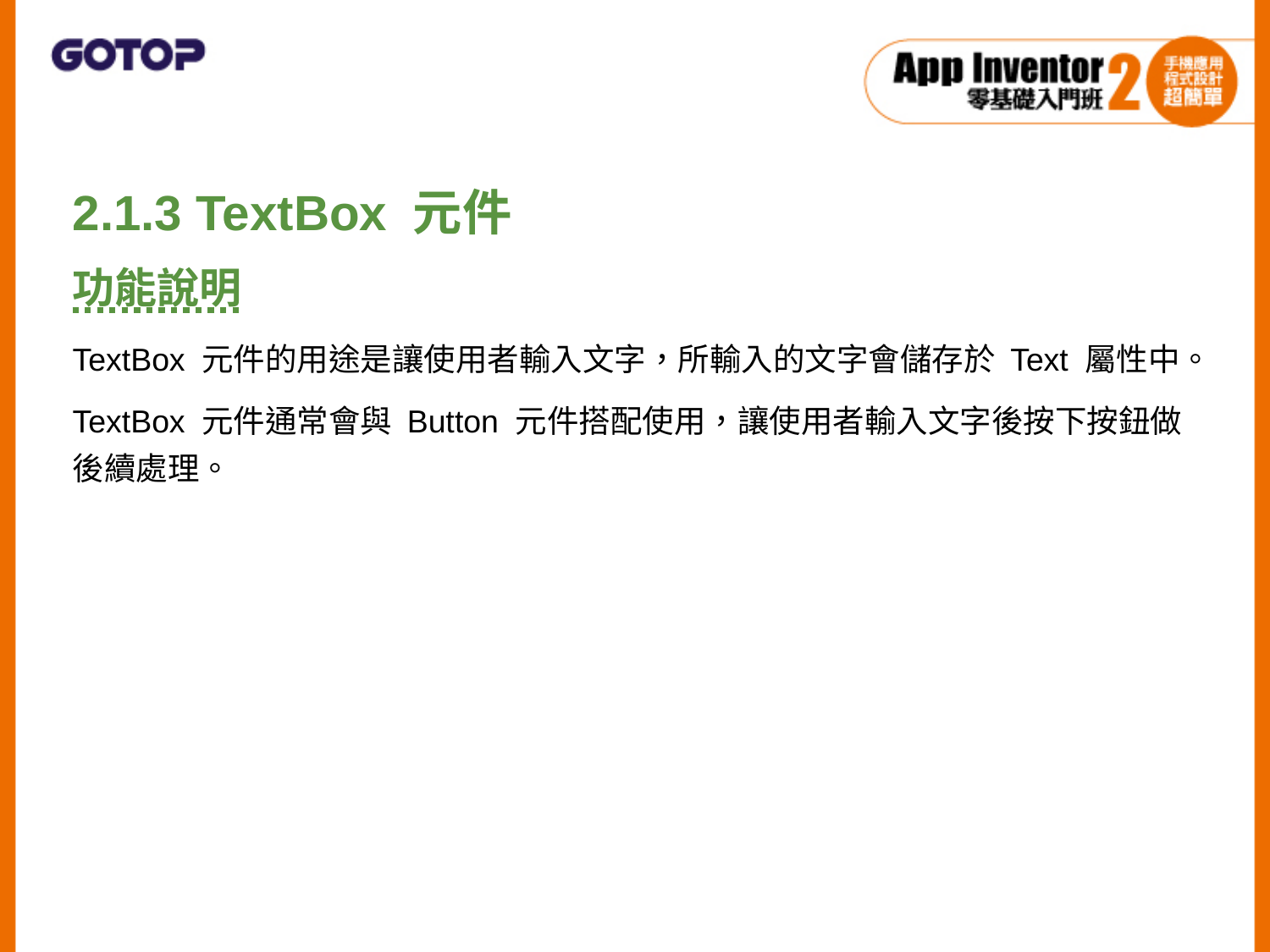

2.1.3 TextBox 元件
功能說明
TextBox 元件的用途是讓使用者輸入文字，所輸入的文字會儲存於 Text 屬性中。
TextBox 元件通常會與 Button 元件搭配使用，讓使用者輸入文字後按下按鈕做後續處理。